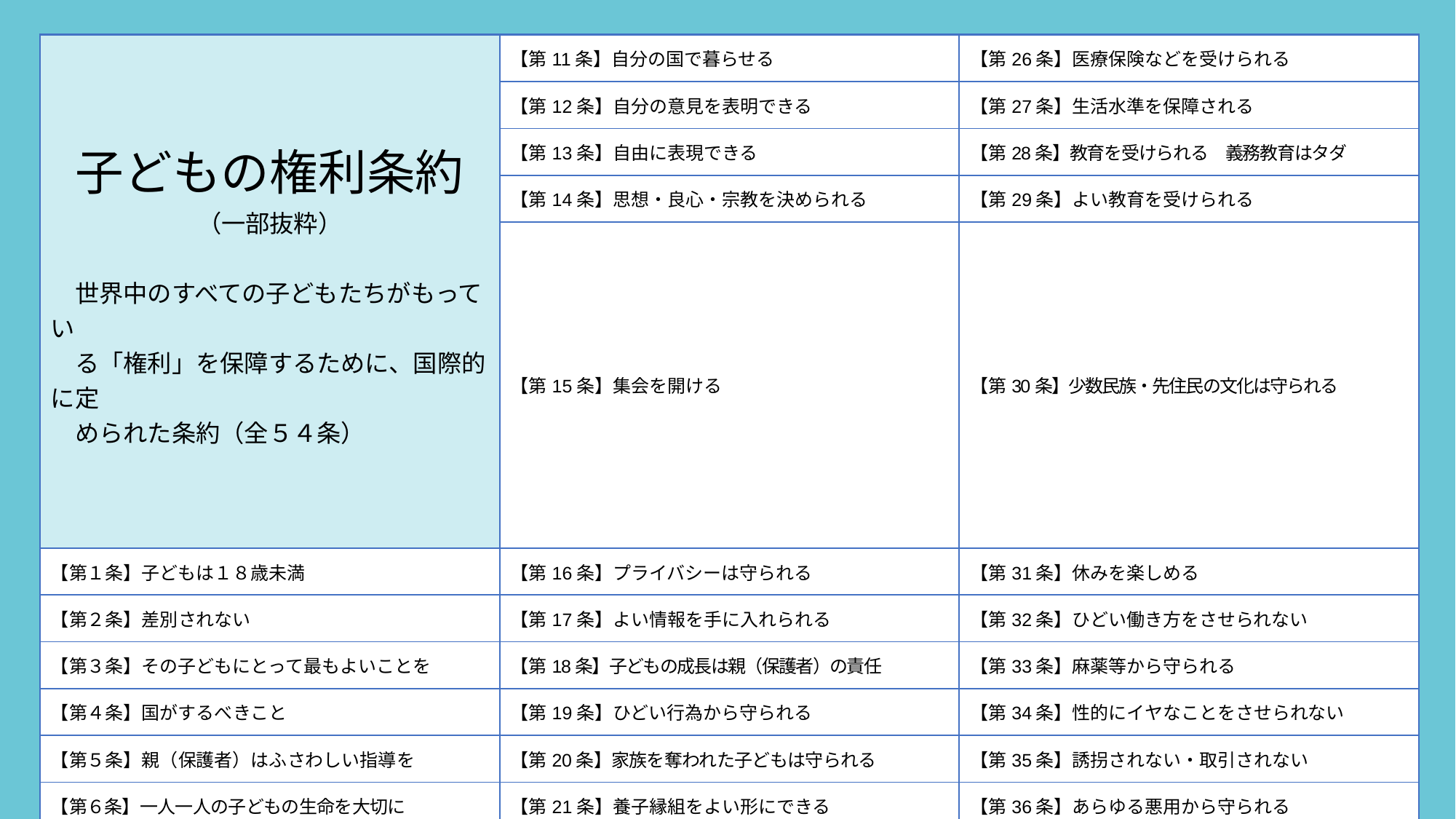

| 子どもの権利条約 （一部抜粋） 　 　世界中のすべての子どもたちがもってい　 　る「権利」を保障するために、国際的に定 　められた条約（全５４条） | 【第11条】自分の国で暮らせる | 【第26条】医療保険などを受けられる |
| --- | --- | --- |
|  | 【第12条】自分の意見を表明できる | 【第27条】生活水準を保障される |
|  | 【第13条】自由に表現できる | 【第28条】教育を受けられる　義務教育はタダ |
|  | 【第14条】思想・良心・宗教を決められる | 【第29条】よい教育を受けられる |
|  | 【第15条】集会を開ける | 【第30条】少数民族・先住民の文化は守られる |
| 【第１条】子どもは１８歳未満 | 【第16条】プライバシーは守られる | 【第31条】休みを楽しめる |
| 【第２条】差別されない | 【第17条】よい情報を手に入れられる | 【第32条】ひどい働き方をさせられない |
| 【第３条】その子どもにとって最もよいことを | 【第18条】子どもの成長は親（保護者）の責任 | 【第33条】麻薬等から守られる |
| 【第４条】国がするべきこと | 【第19条】ひどい行為から守られる | 【第34条】性的にイヤなことをさせられない |
| 【第５条】親（保護者）はふさわしい指導を | 【第20条】家族を奪われた子どもは守られる | 【第35条】誘拐されない・取引されない |
| 【第６条】一人一人の子どもの生命を大切に | 【第21条】養子縁組をよい形にできる | 【第36条】あらゆる悪用から守られる |
| 【第７条】名前と国籍を持てる | 【第22条】難民の子どもは守られる | 【第37条】自由を奪う時も子どもらしく |
| 【第８条】国籍や名前などは大切にされる | 【第23条】障がいのある子どもの成長は保障される | 【第38条】戦争から守られる |
| 【第９条】親から引き離されない | 【第24条】健康を保てる | 【第39条】被害から回復できる |
| 【第10条】違う国にいる親と会える | 【第25条】よい治療を受けられる | 【第40条】将来を大切にした裁判を受けられる |

45